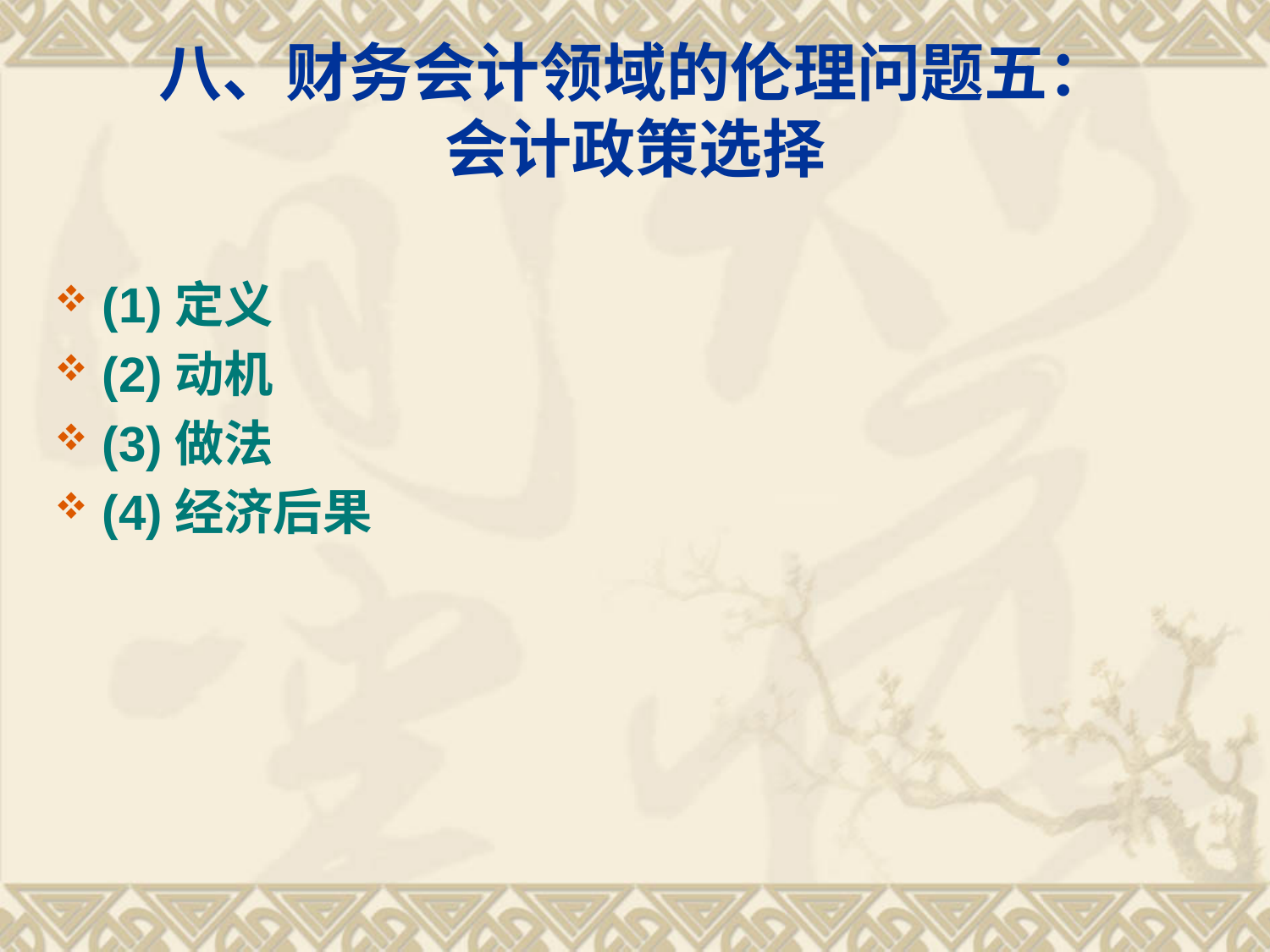

# 八、财务会计领域的伦理问题五： 会计政策选择

(1)定义
(2)动机
(3)做法
(4)经济后果